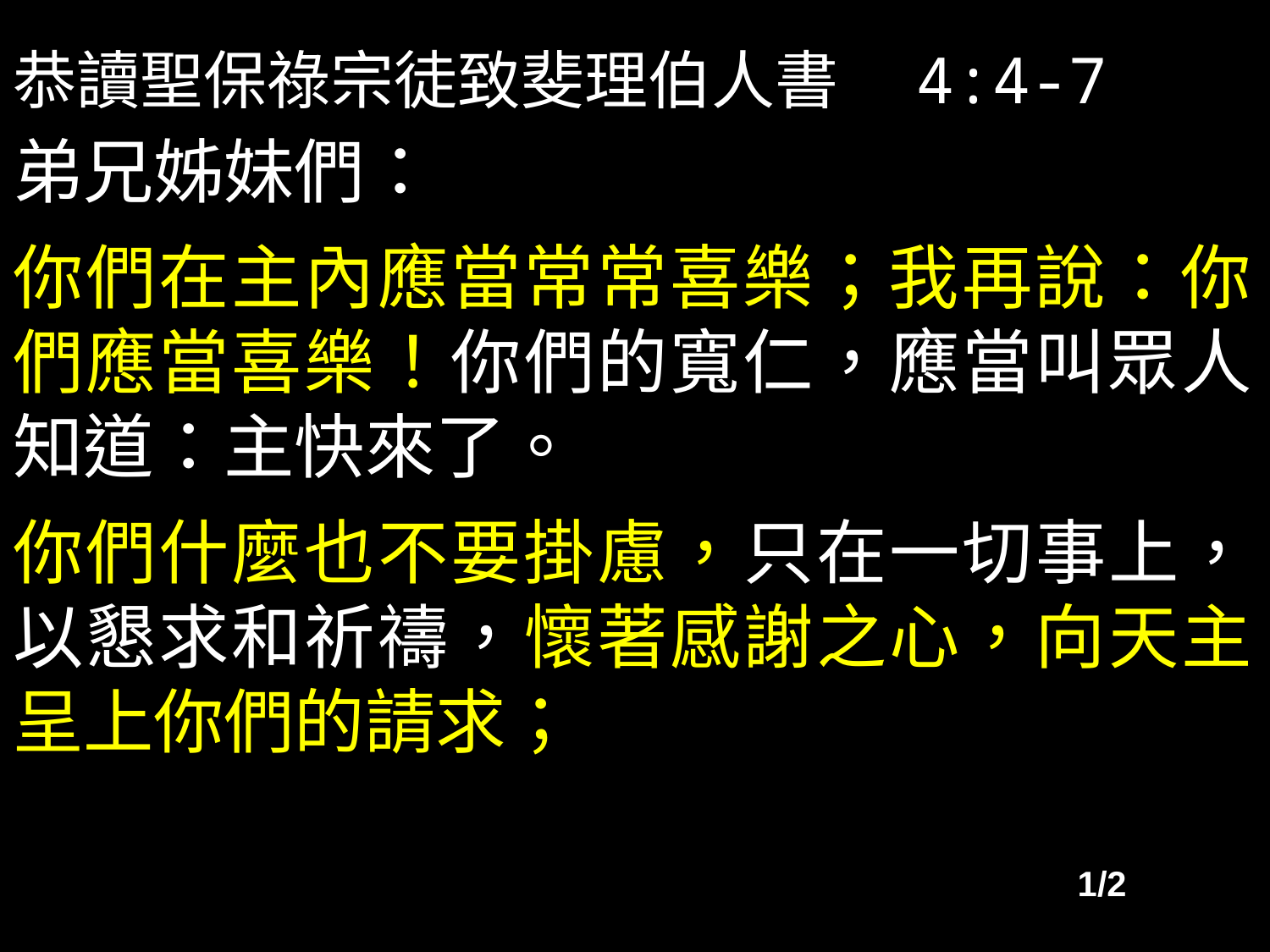

恭讀聖保祿宗徒致斐理伯人書　4:4-7
弟兄姊妹們：
你們在主內應當常常喜樂；我再說：你們應當喜樂！你們的寬仁，應當叫眾人知道：主快來了。
你們什麼也不要掛慮，只在一切事上，以懇求和祈禱，懷著感謝之心，向天主呈上你們的請求；
1/2